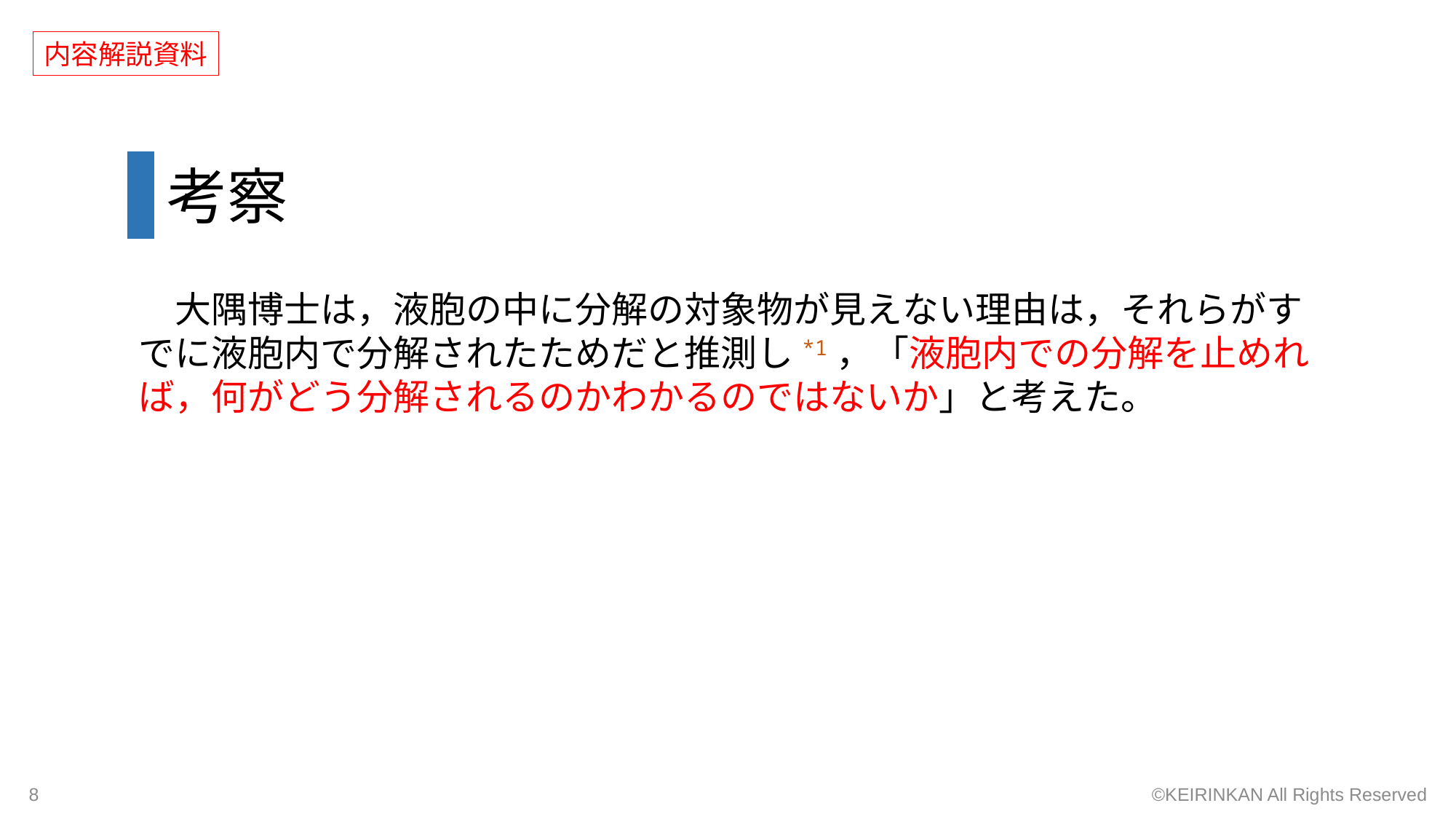

内容解説資料

 考察
　大隅博士は，液胞の中に分解の対象物が見えない理由は，それらがすでに液胞内で分解されたためだと推測し*1，「液胞内での分解を止めれば，何がどう分解されるのかわかるのではないか」と考えた。
8
©KEIRINKAN All Rights Reserved